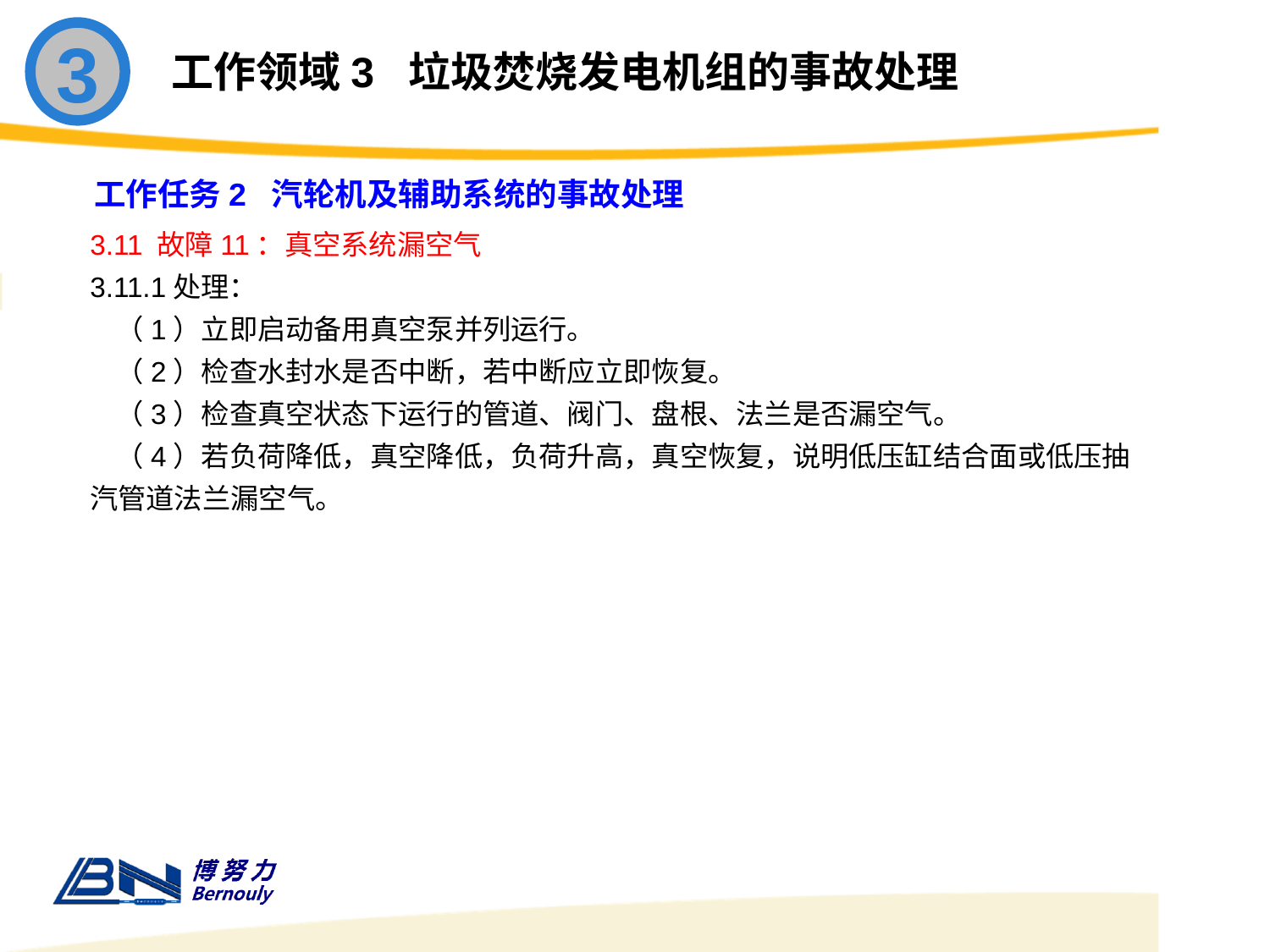

3
工作领域3  垃圾焚烧发电机组的事故处理
工作任务2  汽轮机及辅助系统的事故处理
3.11 故障11：真空系统漏空气
3.11.1处理：
   （1）立即启动备用真空泵并列运行。
   （2）检查水封水是否中断，若中断应立即恢复。
   （3）检查真空状态下运行的管道、阀门、盘根、法兰是否漏空气。
   （4）若负荷降低，真空降低，负荷升高，真空恢复，说明低压缸结合面或低压抽汽管道法兰漏空气。